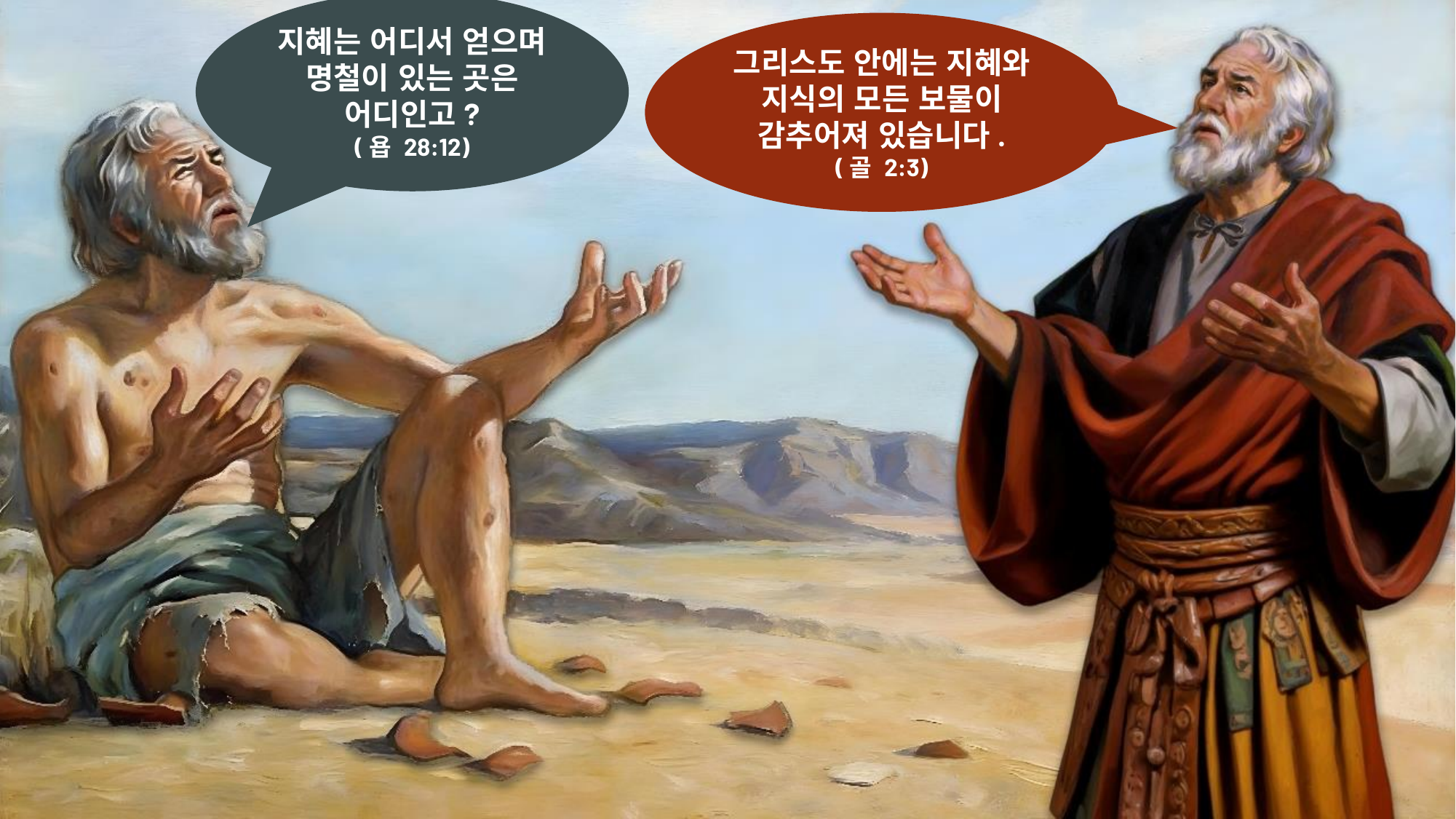

지혜는 어디서 얻으며 명철이 있는 곳은 어디인고?
(욥 28:12)
그리스도 안에는 지혜와 지식의 모든 보물이 감추어져 있습니다.
(골 2:3)